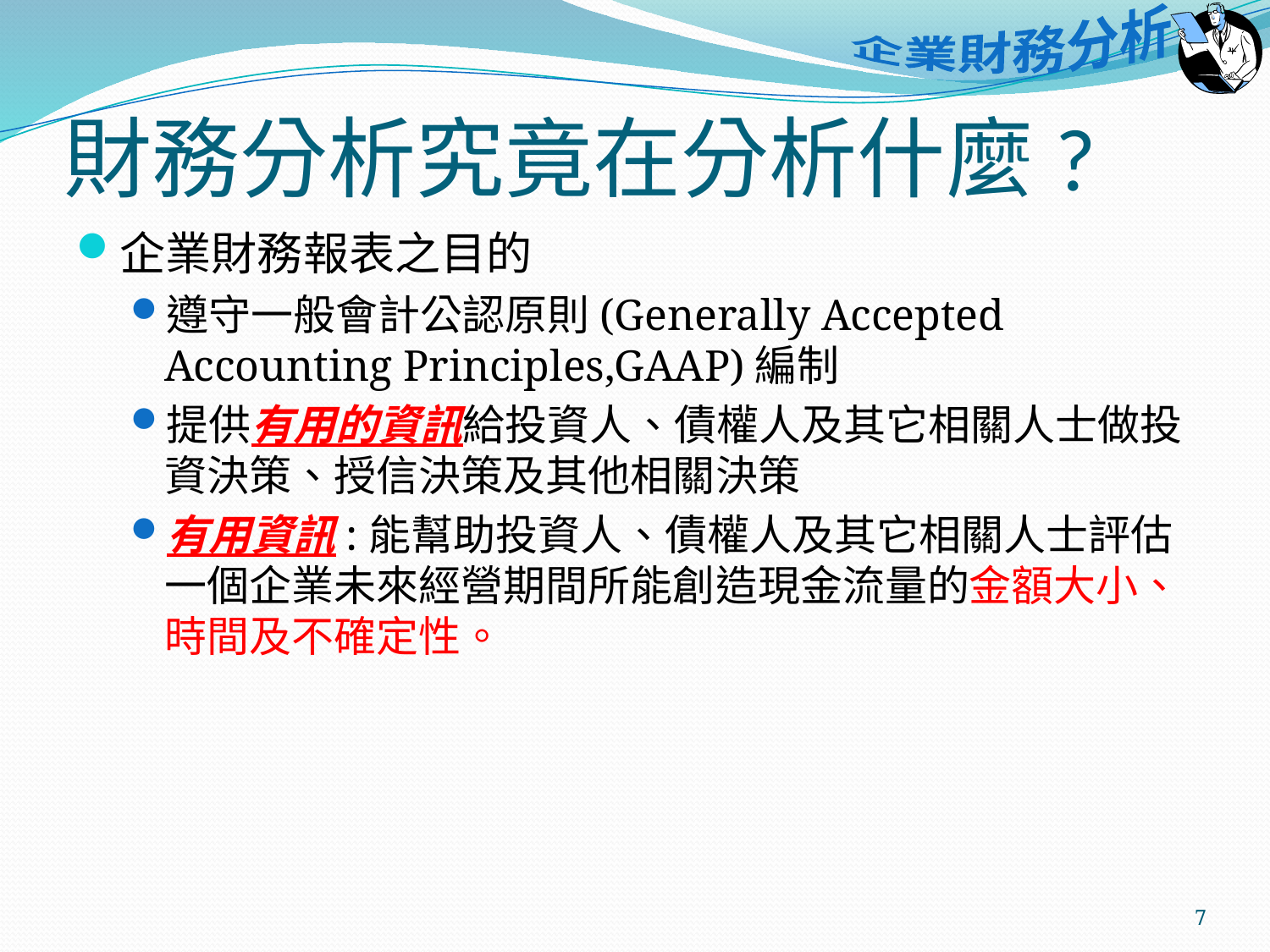

# 財務分析究竟在分析什麼?
企業財務報表之目的
遵守一般會計公認原則(Generally Accepted Accounting Principles,GAAP)編制
提供有用的資訊給投資人、債權人及其它相關人士做投資決策、授信決策及其他相關決策
有用資訊:能幫助投資人、債權人及其它相關人士評估一個企業未來經營期間所能創造現金流量的金額大小、時間及不確定性。

7